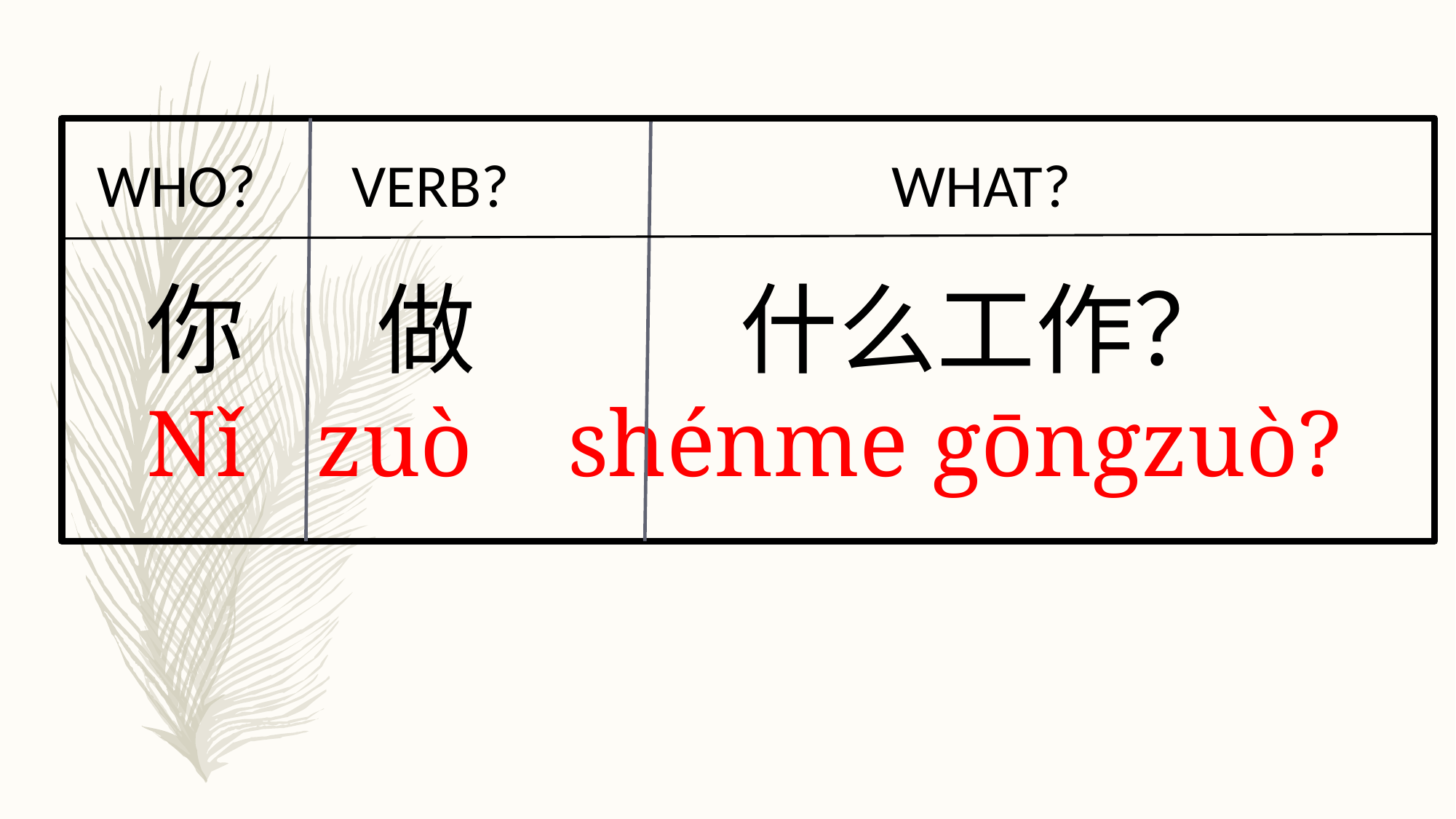

WHO?       VERB?                            WHAT?
你      做            什么工作？
Nǐ   zuò    shénme gōngzuò?